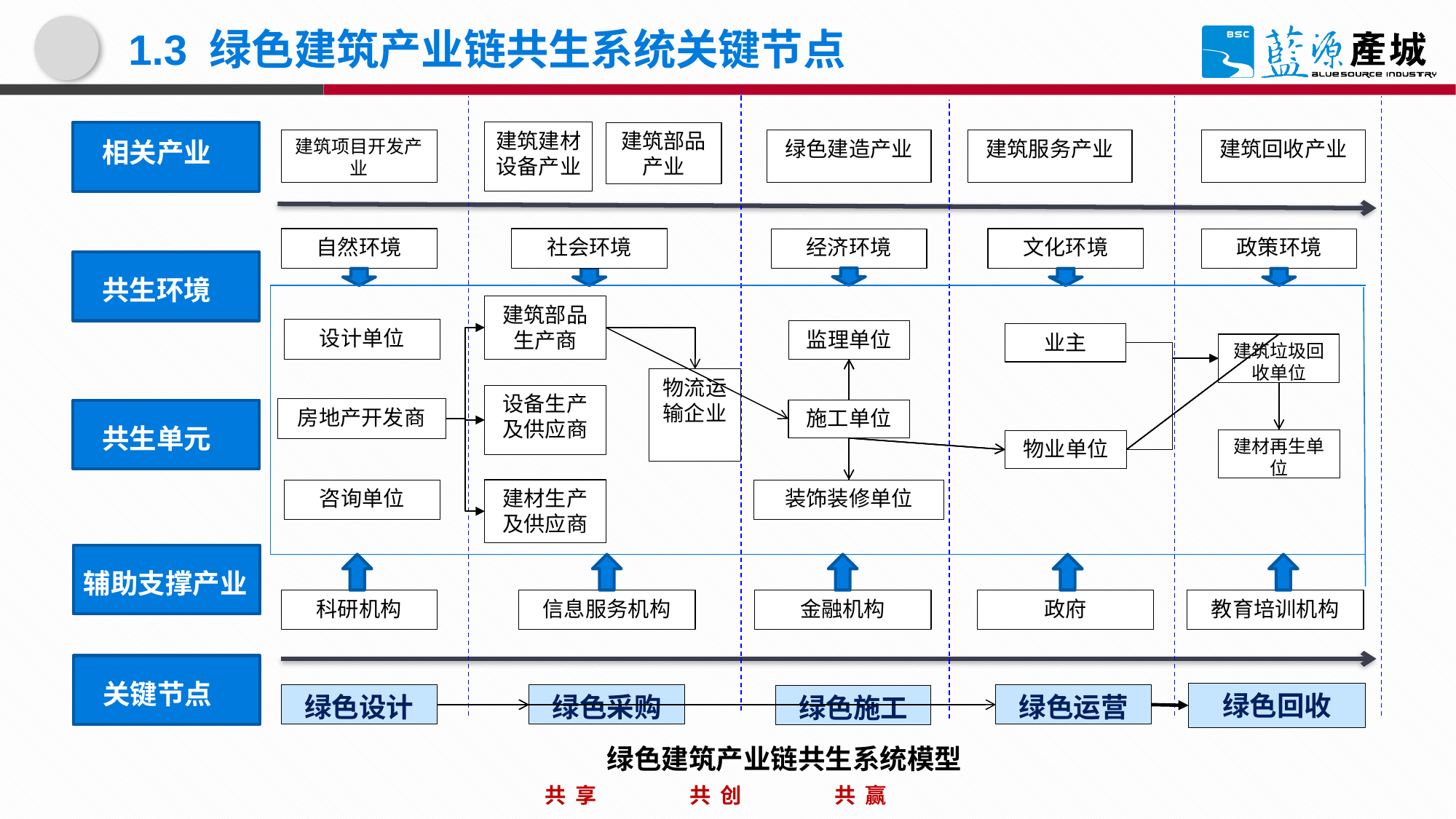

# 1.3 绿色建筑产业链共生系统关键节点
建筑建材设备产业

建筑部品产业
相关产业
建筑项目开发产业
绿色建造产业
建筑服务产业
建筑回收产业
自然环境
社会环境
文化环境
经济环境
政策环境

共生环境

建筑部品生产商
设计单位
监理单位
业主
建筑垃圾回收单位
物流运输企业
设备生产及供应商
房地产开发商
施工单位

共生单元
建材再生单位
物业单位
咨询单位
建材生产及供应商
装饰装修单位

辅助支撑产业
科研机构
信息服务机构
金融机构
政府
教育培训机构

  关键节点
绿色回收
绿色设计
绿色采购
绿色运营
绿色施工
绿色建筑产业链共生系统模型
4